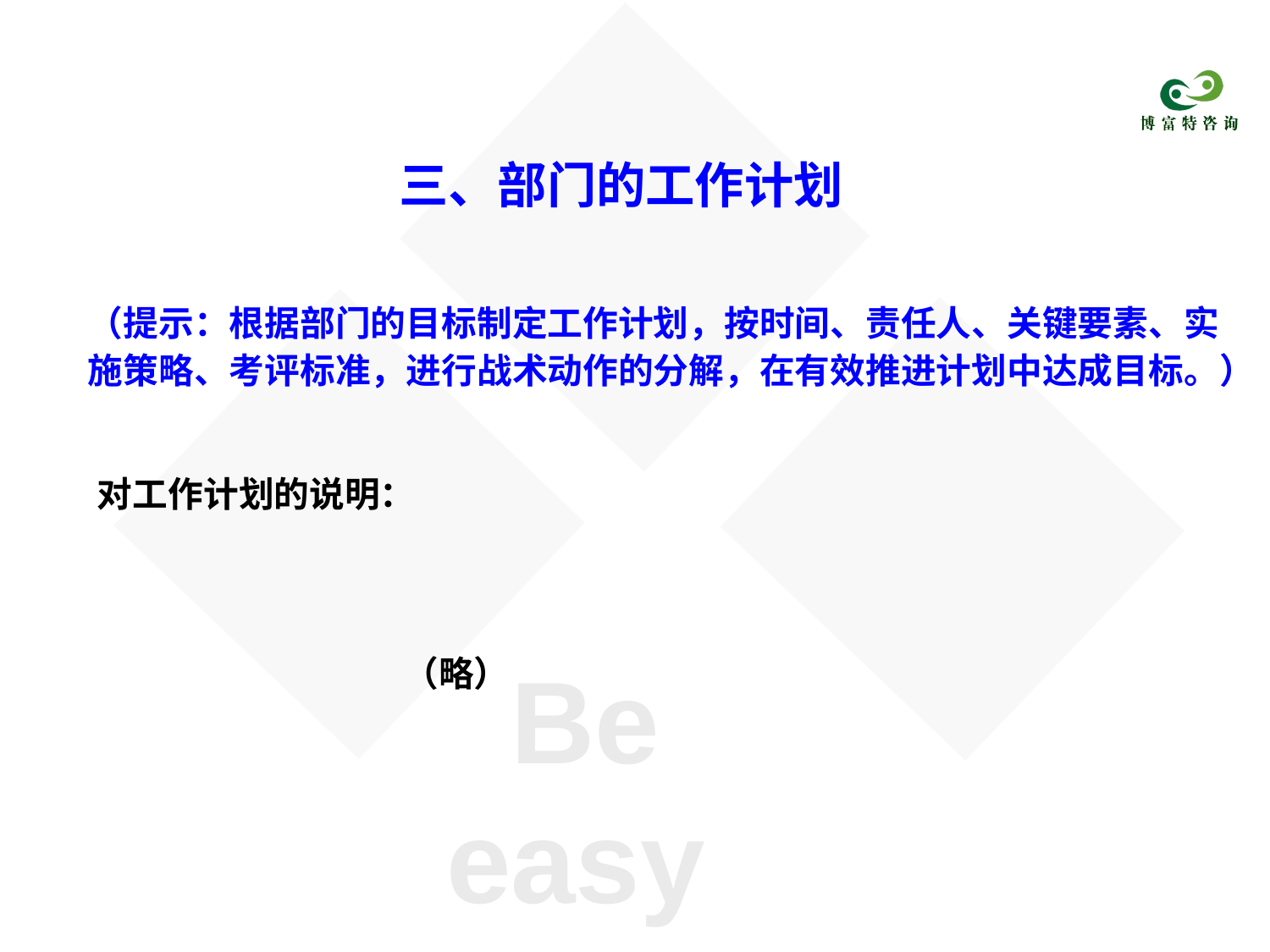

三、部门的工作计划
（提示：根据部门的目标制定工作计划，按时间、责任人、关键要素、实
施策略、考评标准，进行战术动作的分解，在有效推进计划中达成目标。）
对工作计划的说明：

                                     （略）